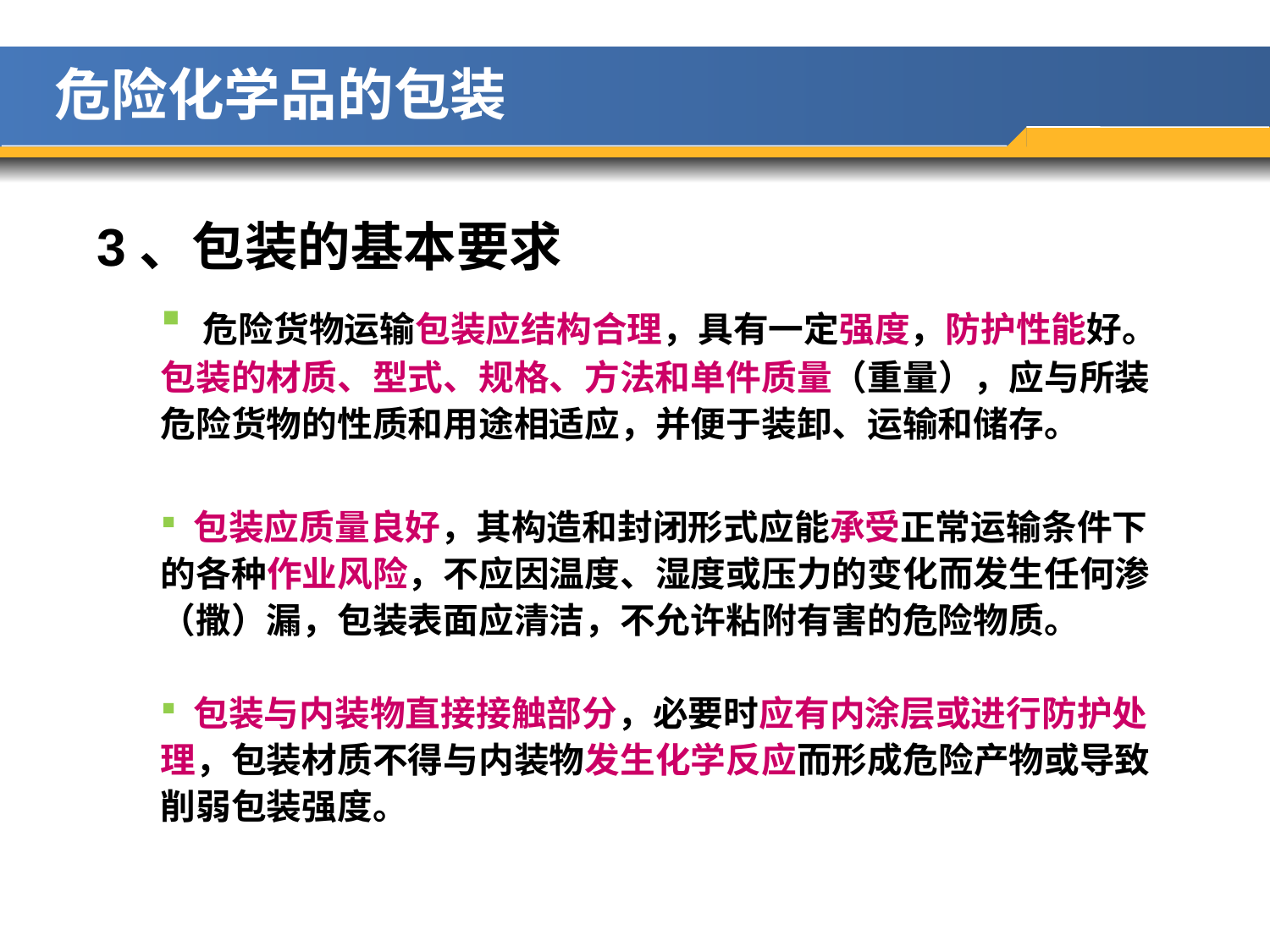

危险化学品的包装

3、包装的基本要求
 危险货物运输包装应结构合理，具有一定强度，防护性能好。包装的材质、型式、规格、方法和单件质量（重量），应与所装危险货物的性质和用途相适应，并便于装卸、运输和储存。

 包装应质量良好，其构造和封闭形式应能承受正常运输条件下的各种作业风险，不应因温度、湿度或压力的变化而发生任何渗（撒）漏，包装表面应清洁，不允许粘附有害的危险物质。

 包装与内装物直接接触部分，必要时应有内涂层或进行防护处理，包装材质不得与内装物发生化学反应而形成危险产物或导致削弱包装强度。